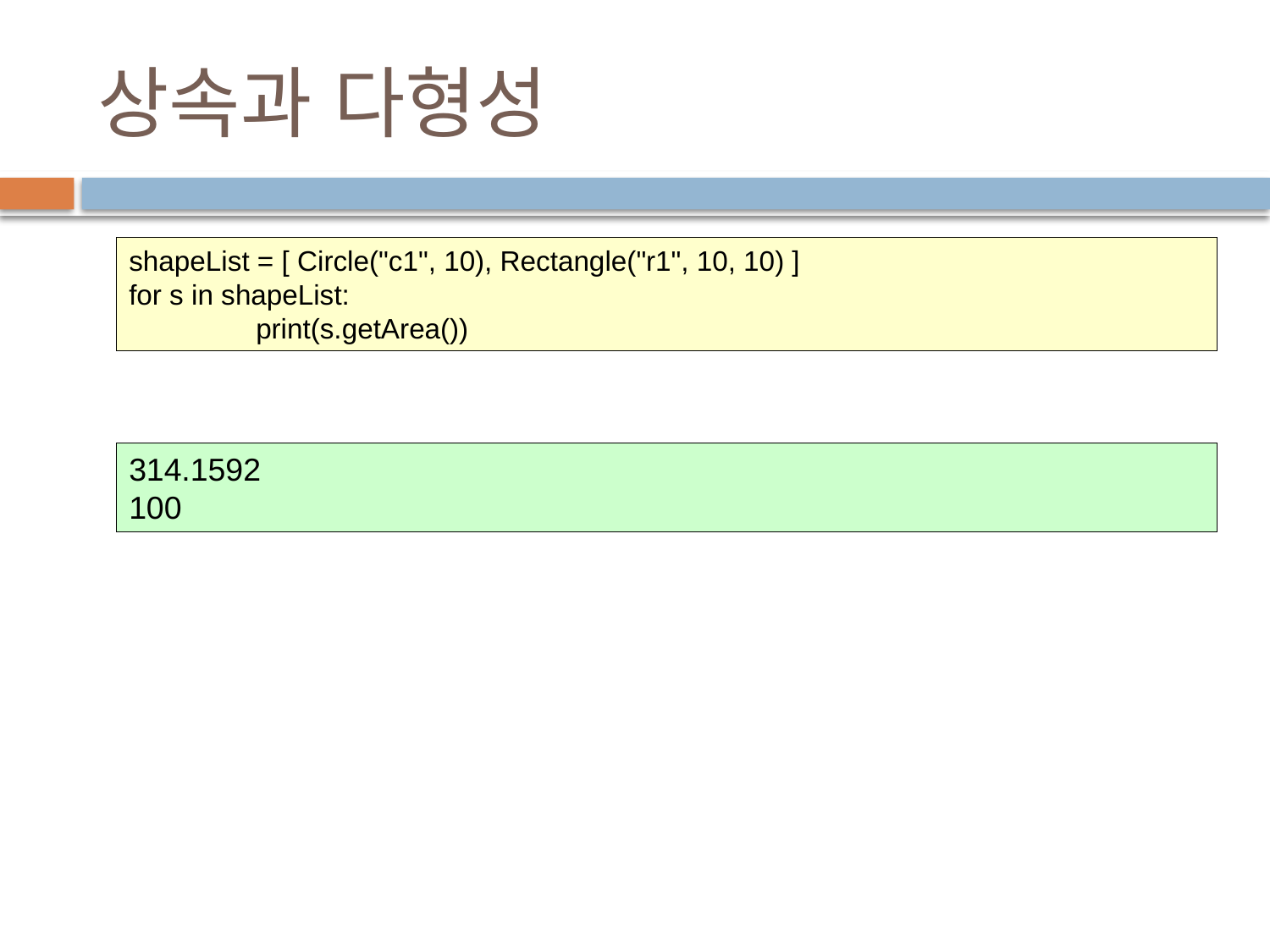

# 상속과 다형성
shapeList = [ Circle("c1", 10), Rectangle("r1", 10, 10) ]
for s in shapeList:
	print(s.getArea())
314.1592
100